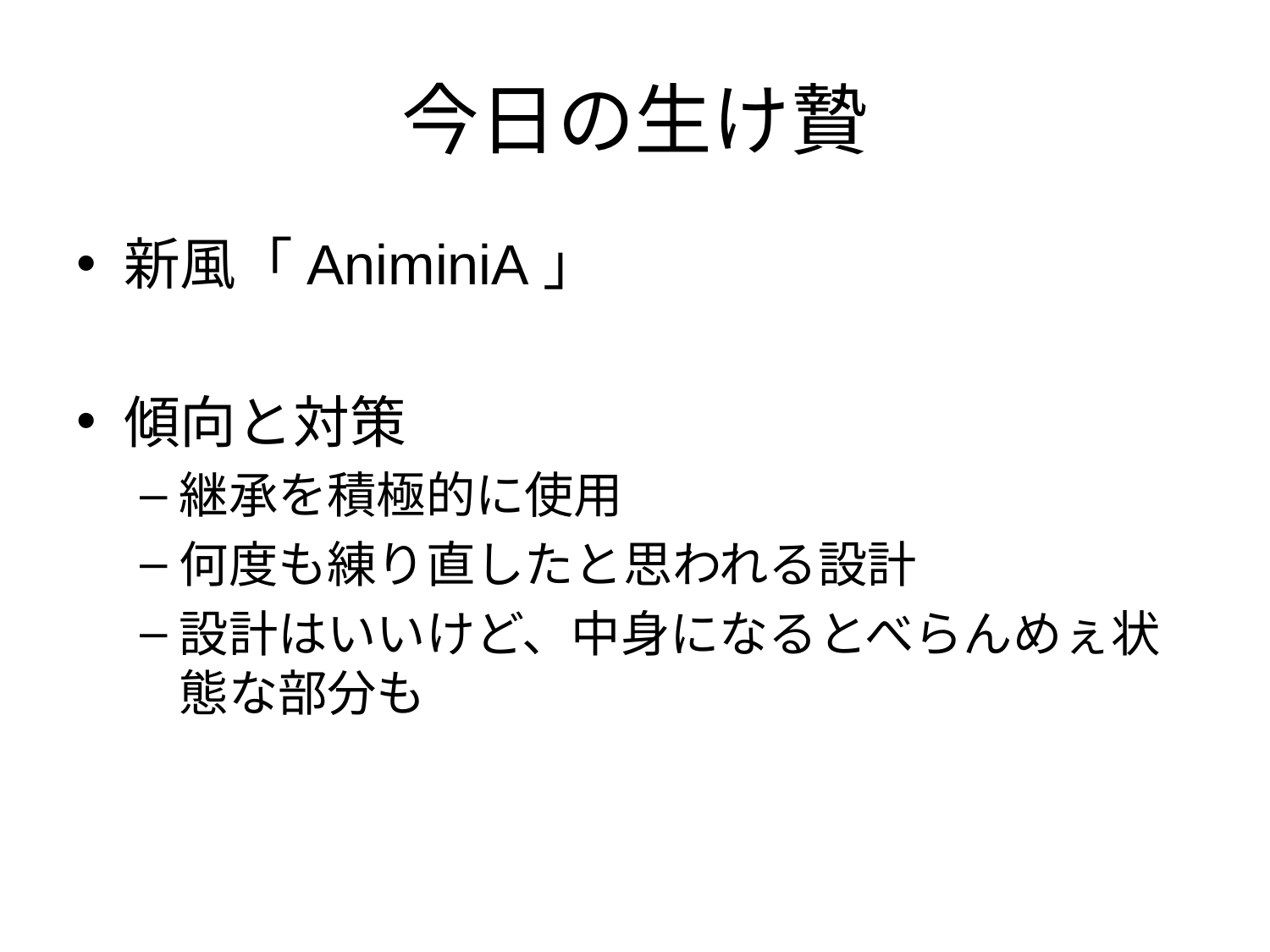

# 今日の生け贄
新風「AniminiA」

傾向と対策
継承を積極的に使用
何度も練り直したと思われる設計
設計はいいけど、中身になるとべらんめぇ状態な部分も